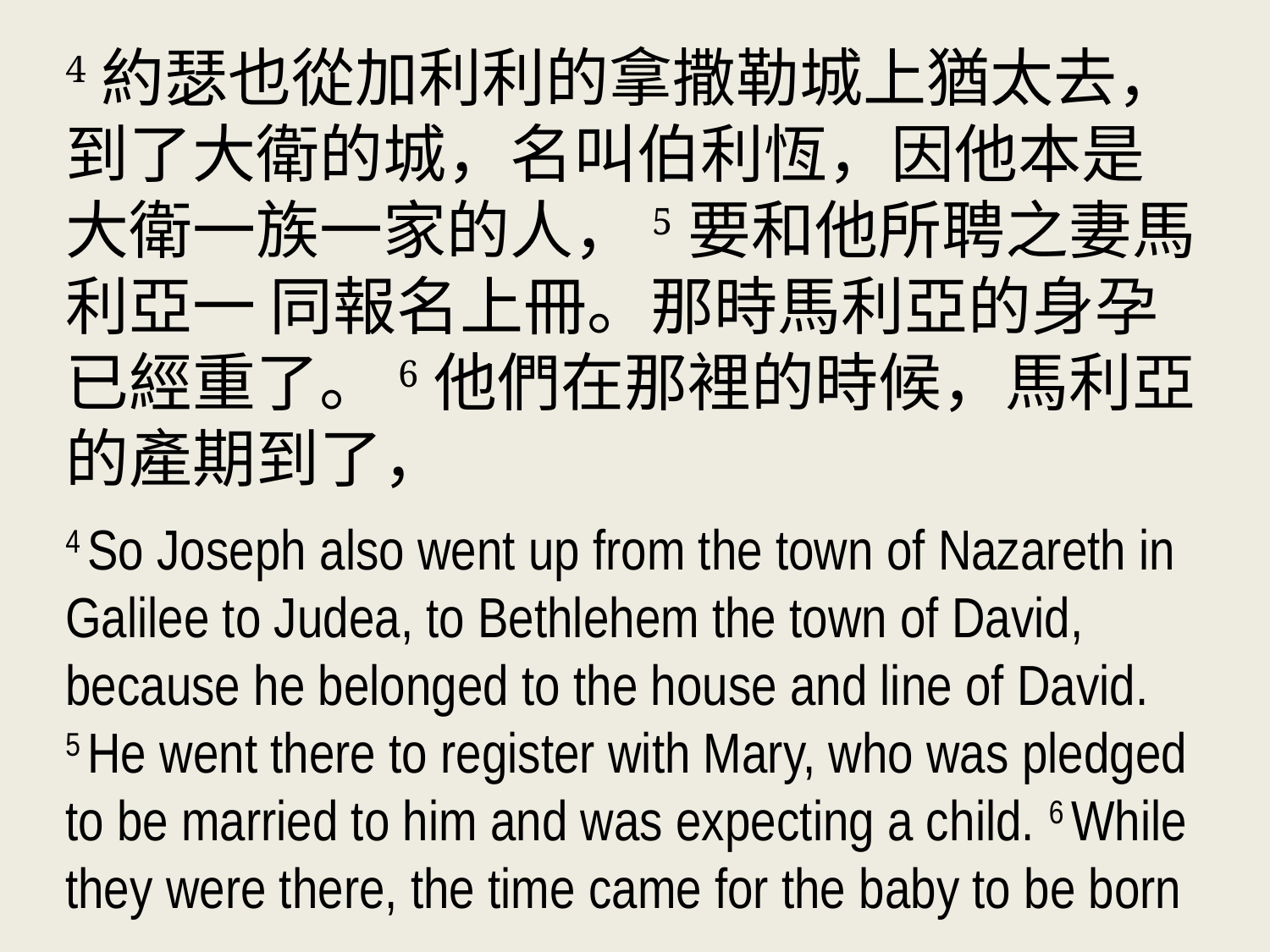

4約瑟也從加利利的拿撒勒城上猶太去，到了大衛的城，名叫伯利恆，因他本是大衛一族一家的人，5要和他所聘之妻馬利亞一 同報名上冊。那時馬利亞的身孕已經重了。6他們在那裡的時候，馬利亞的產期到了，
4 So Joseph also went up from the town of Nazareth in Galilee to Judea, to Bethlehem the town of David, because he belonged to the house and line of David. 5 He went there to register with Mary, who was pledged to be married to him and was expecting a child. 6 While they were there, the time came for the baby to be born